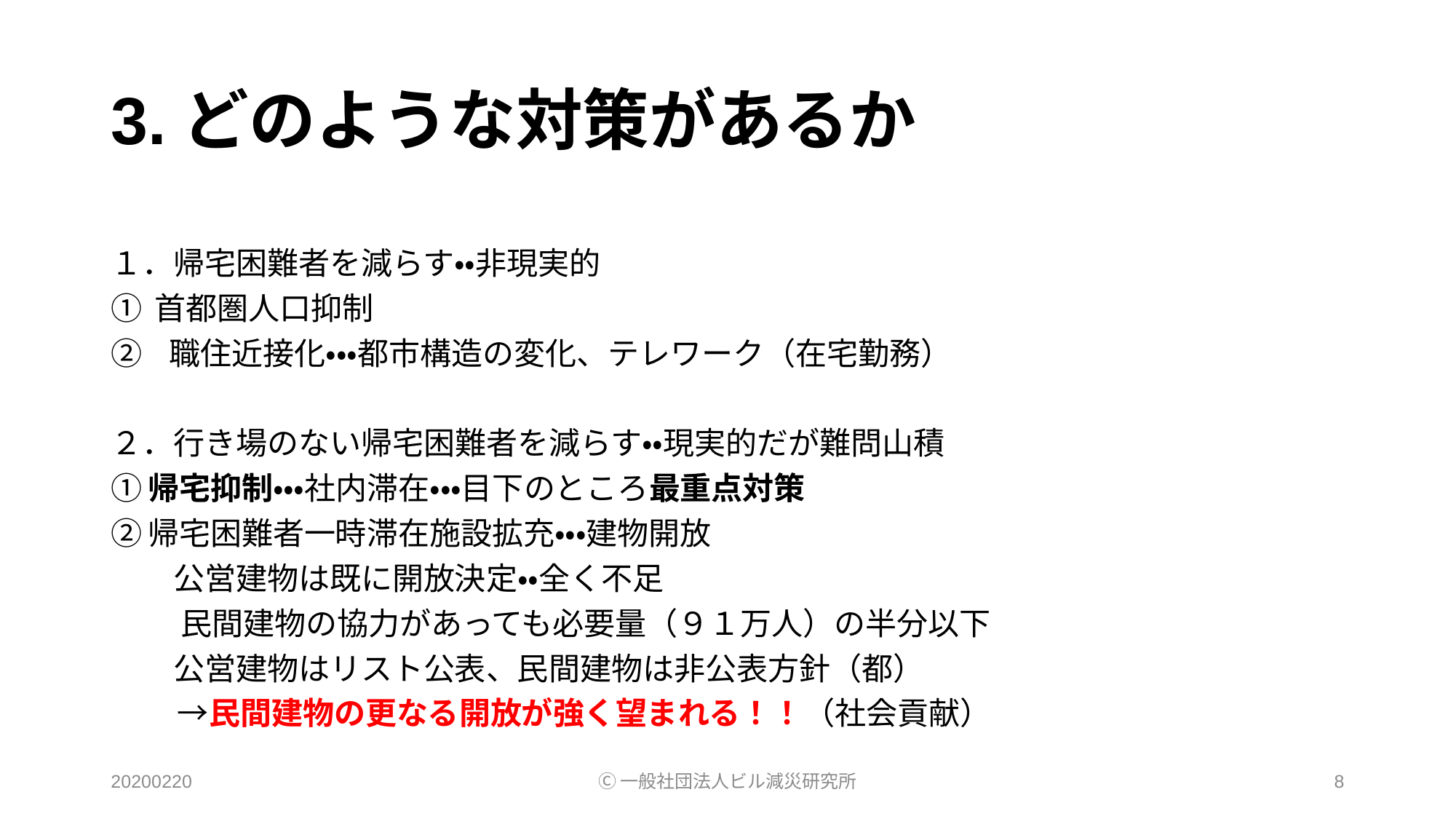

# 3.どのような対策があるか
１．帰宅困難者を減らす・・非現実的
① 首都圏人口抑制
職住近接化・・・都市構造の変化、テレワーク（在宅勤務）

２．行き場のない帰宅困難者を減らす・・現実的だが難問山積
①帰宅抑制・・・社内滞在・・・目下のところ最重点対策
②帰宅困難者一時滞在施設拡充・・・建物開放
        公営建物は既に開放決定・・全く不足
　　 民間建物の協力があっても必要量（９１万人）の半分以下
        公営建物はリスト公表、民間建物は非公表方針（都）
　     →民間建物の更なる開放が強く望まれる！！（社会貢献）
20200220
Ⓒ一般社団法人ビル減災研究所
8